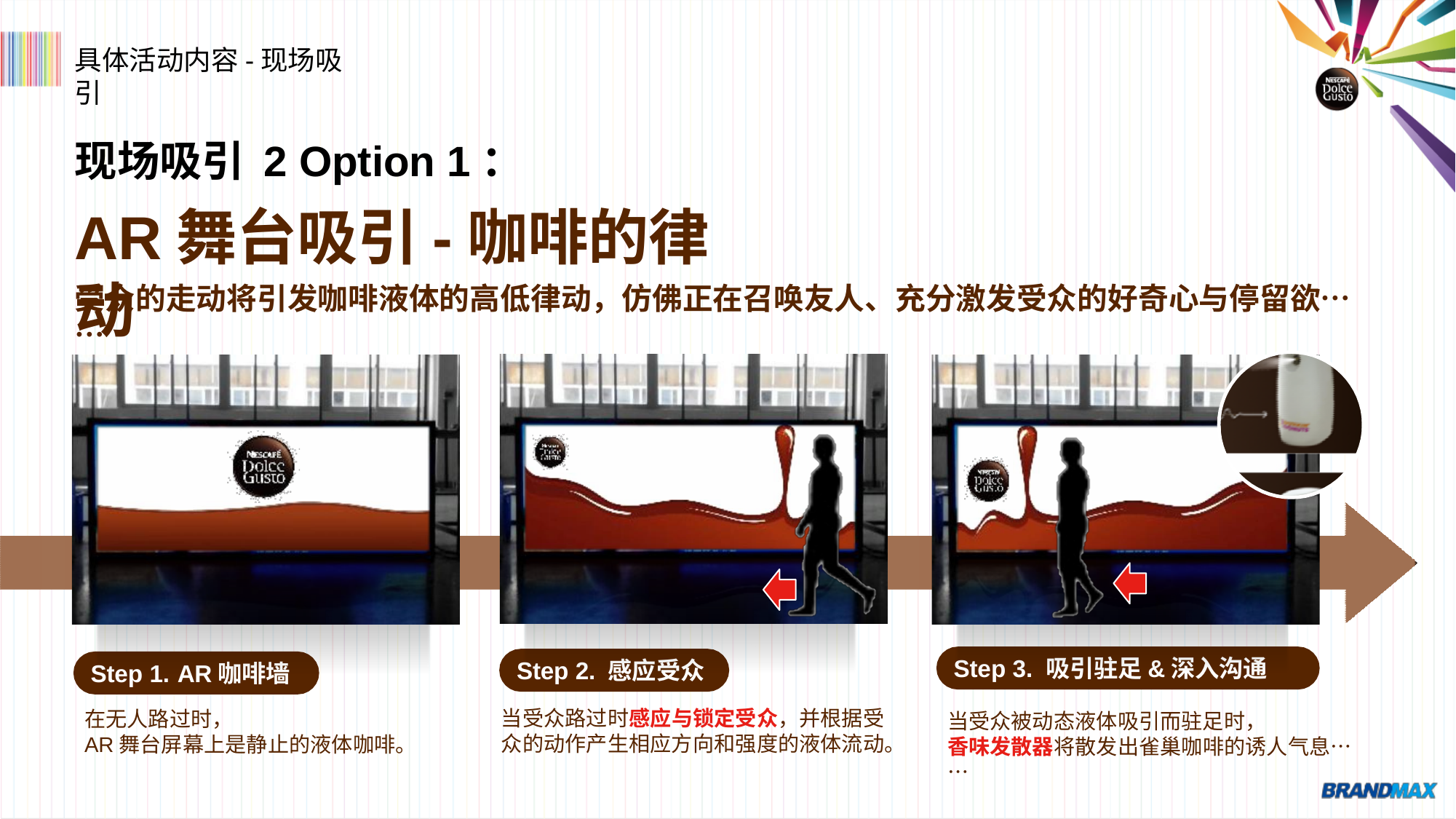

具体活动内容-现场吸引
# 现场吸引 2 Option 1：
AR舞台吸引-咖啡的律动
受众的走动将引发咖啡液体的高低律动，仿佛正在召唤友人、充分激发受众的好奇心与停留欲……

Step 3. 吸引驻足&深入沟通
当受众被动态液体吸引而驻足时，
香味发散器将散发出雀巢咖啡的诱人气息……

Step 2. 感应受众
当受众路过时感应与锁定受众，并根据受
众的动作产生相应方向和强度的液体流动。
Step 1. AR咖啡墙
在无人路过时，
AR舞台屏幕上是静止的液体咖啡。